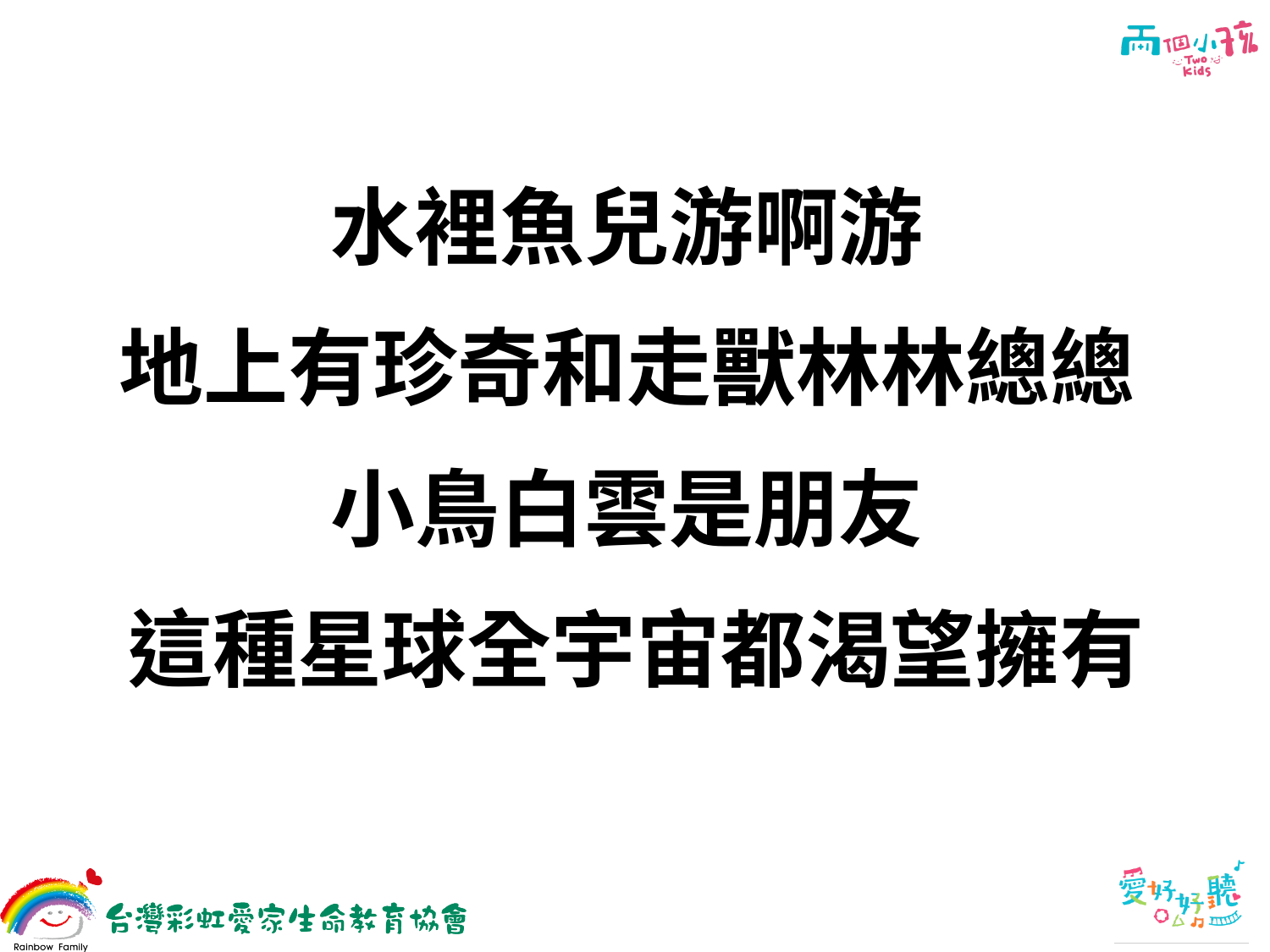

# 水裡魚兒游啊游  地上有珍奇和走獸林林總總  小鳥白雲是朋友  這種星球全宇宙都渴望擁有